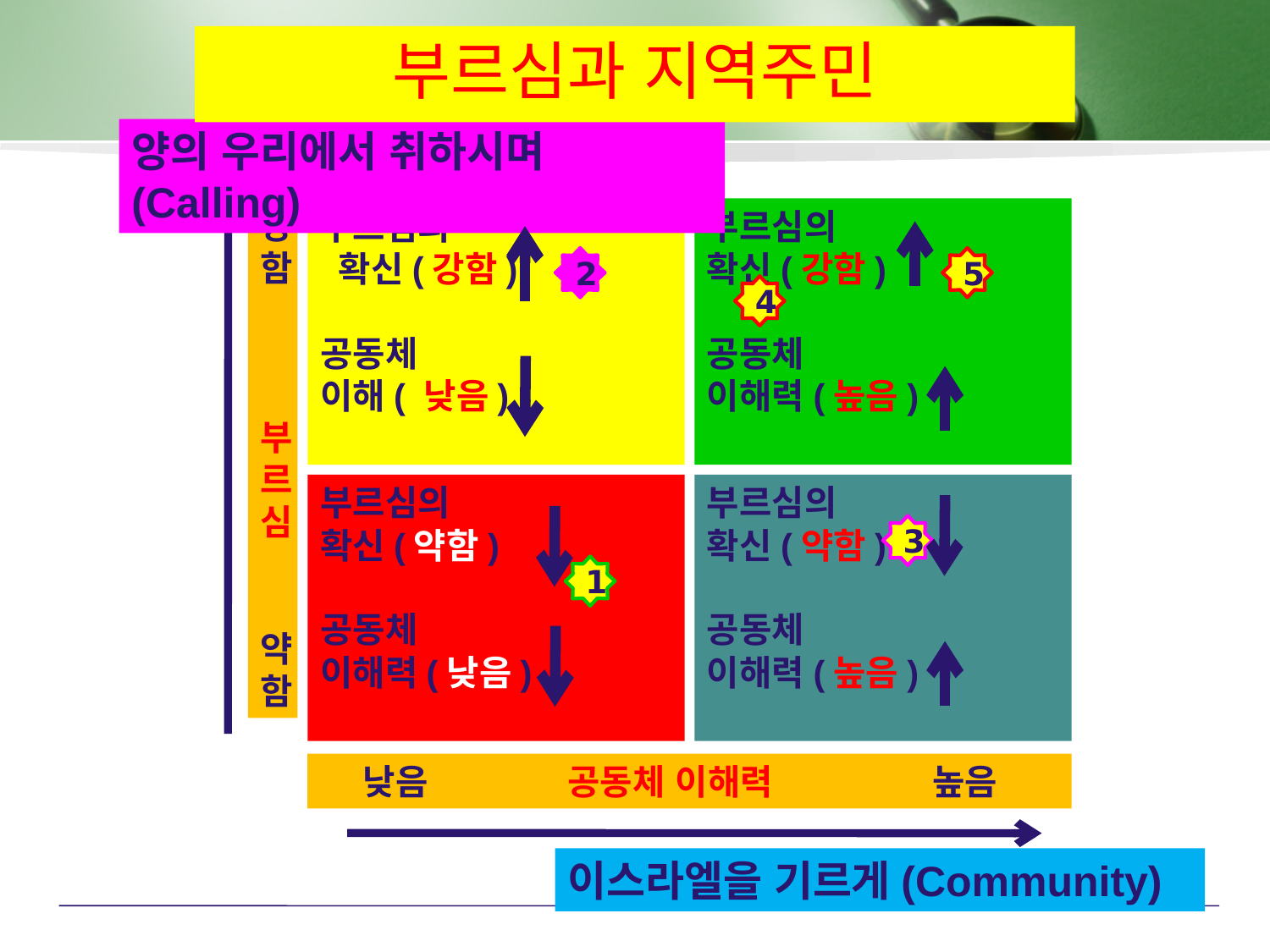

부르심과 지역주민
양의 우리에서 취하시며(Calling)
강함

부르심

약함
부르심의
 확신(강함)

공동체
이해( 낮음)

부르심의
확신(강함)

공동체
이해력(높음)

2
5
4
부르심의
확신(약함)

공동체
이해력(낮음)

부르심의
확신(약함)

공동체
이해력(높음)

3
1
    낮음              공동체 이해력                높음
이스라엘을 기르게(Community)